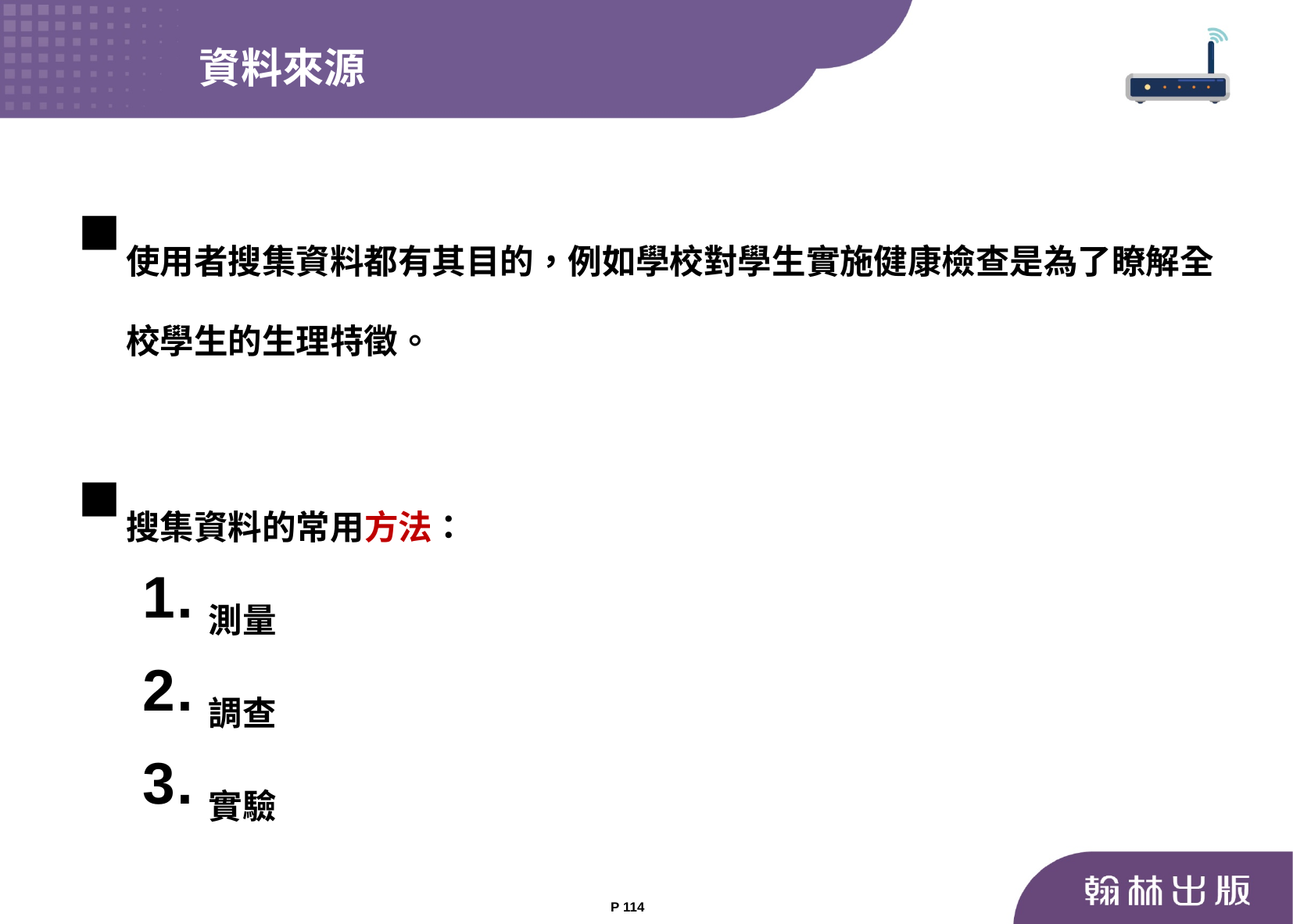

資料來源
使用者搜集資料都有其目的，例如學校對學生實施健康檢查是為了瞭解全校學生的生理特徵。

搜集資料的常用方法：
測量
調查
實驗
P 114